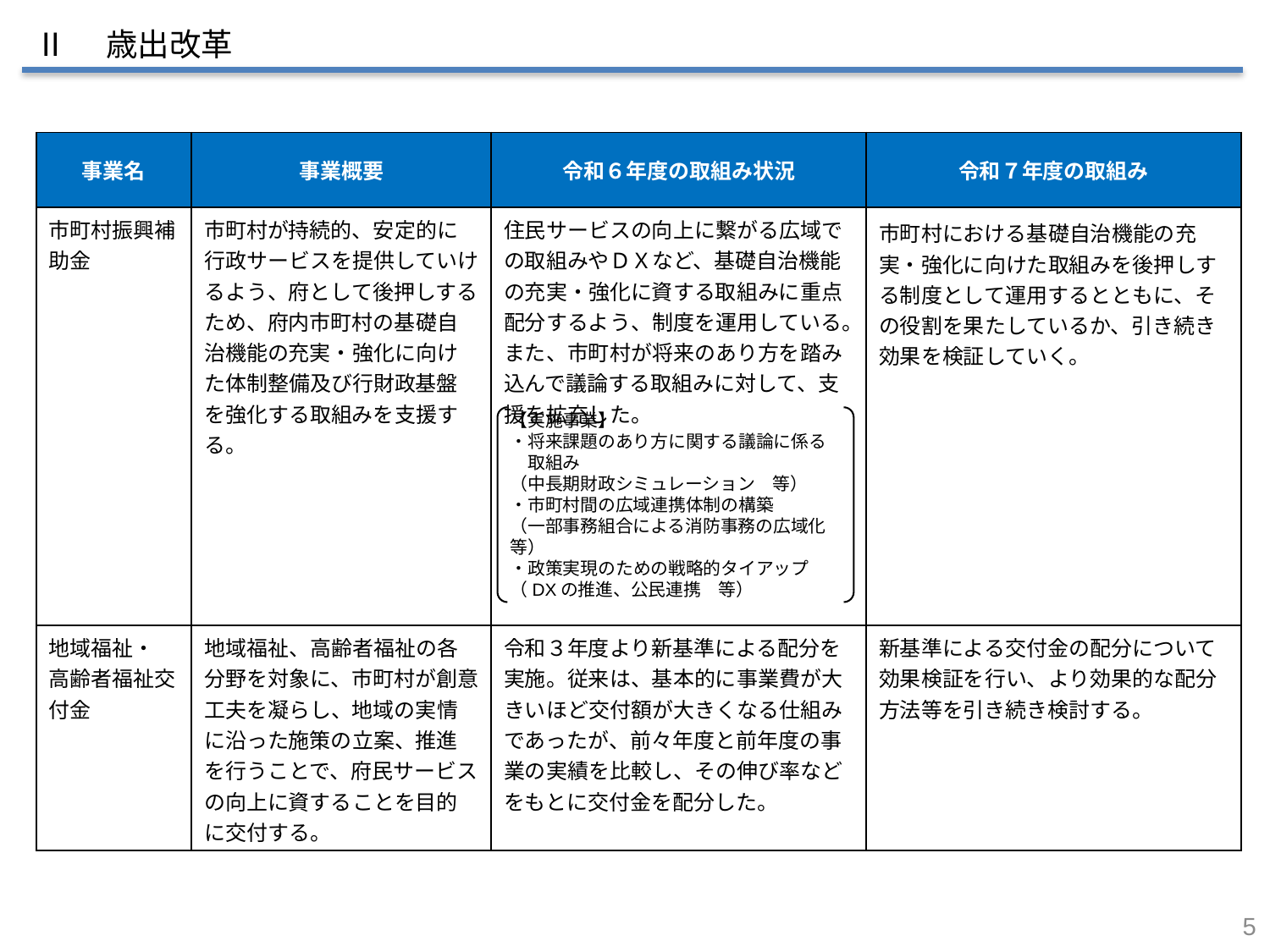

Ⅱ　歳出改革
| 事業名 | 事業概要 | 令和６年度の取組み状況 | 令和７年度の取組み |
| --- | --- | --- | --- |
| 市町村振興補助金 | 市町村が持続的、安定的に行政サービスを提供していけるよう、府として後押しするため、府内市町村の基礎自治機能の充実・強化に向けた体制整備及び行財政基盤を強化する取組みを支援する。 | 住民サービスの向上に繋がる広域での取組みやＤＸなど、基礎自治機能の充実・強化に資する取組みに重点配分するよう、制度を運用している。また、市町村が将来のあり方を踏み込んで議論する取組みに対して、支援を拡充した。 | 市町村における基礎自治機能の充実・強化に向けた取組みを後押しする制度として運用するとともに、その役割を果たしているか、引き続き効果を検証していく。 |
| 地域福祉・ 高齢者福祉交付金 | 地域福祉、高齢者福祉の各分野を対象に、市町村が創意工夫を凝らし、地域の実情に沿った施策の立案、推進を行うことで、府民サービスの向上に資することを目的に交付する。 | 令和３年度より新基準による配分を実施。従来は、基本的に事業費が大きいほど交付額が大きくなる仕組みであったが、前々年度と前年度の事業の実績を比較し、その伸び率などをもとに交付金を配分した。 | 新基準による交付金の配分について効果検証を行い、より効果的な配分方法等を引き続き検討する。 |
【実施事業】
・将来課題のあり方に関する議論に係る
　取組み
（中長期財政シミュレーション　等）
・市町村間の広域連携体制の構築
（一部事務組合による消防事務の広域化等）
・政策実現のための戦略的タイアップ
（DXの推進、公民連携　等）
5